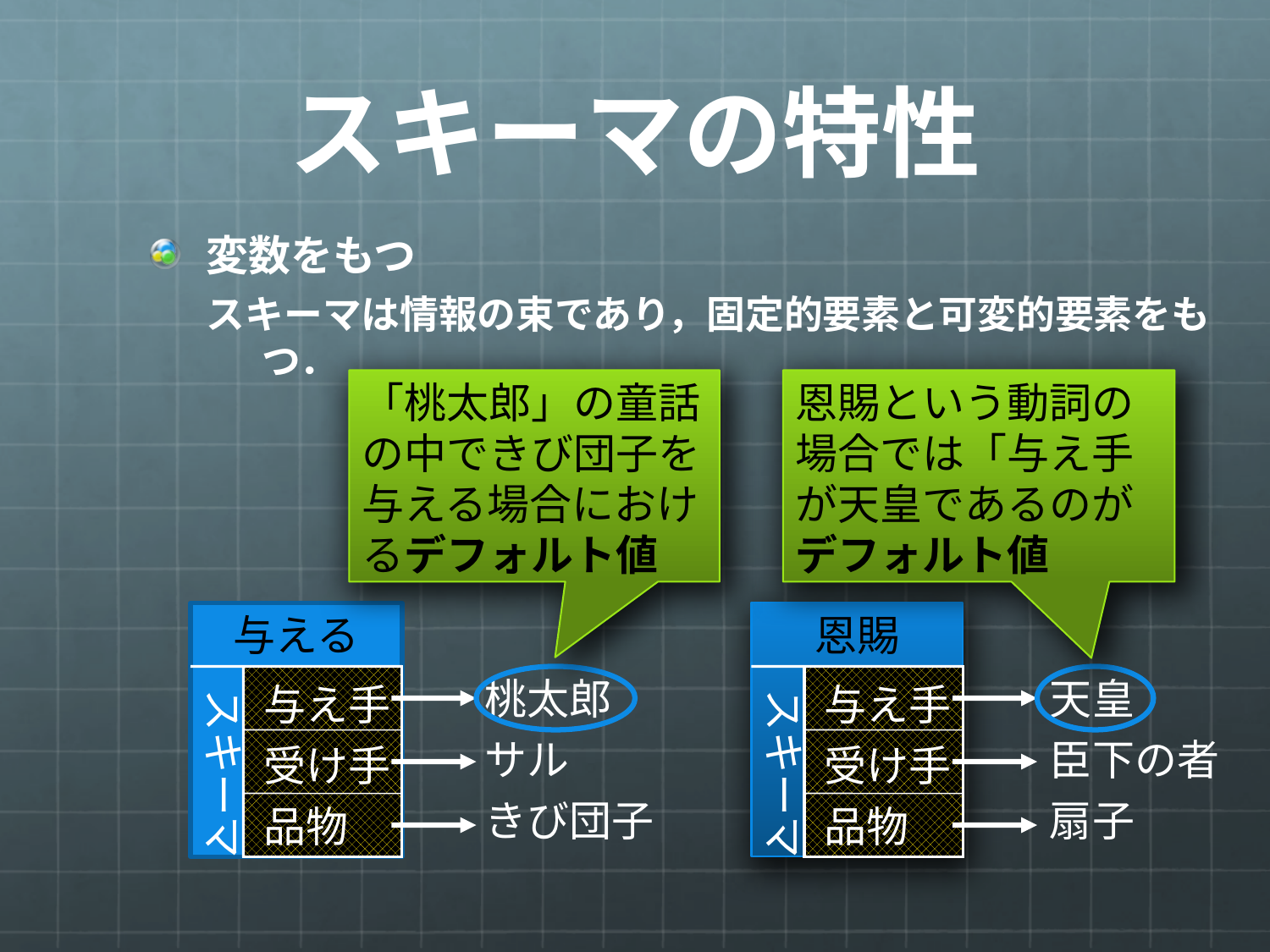

# スキーマの特性
変数をもつ
スキーマは情報の束であり，固定的要素と可変的要素をもつ．
「桃太郎」の童話の中できび団子を与える場合におけるデフォルト値

恩賜という動詞の場合では「与え手が天皇であるのがデフォルト値

与える

スキーマ

桃太郎
サル
きび団子
与え手
受け手
品物

恩賜

スキーマ

天皇
臣下の者
扇子
与え手
受け手
品物